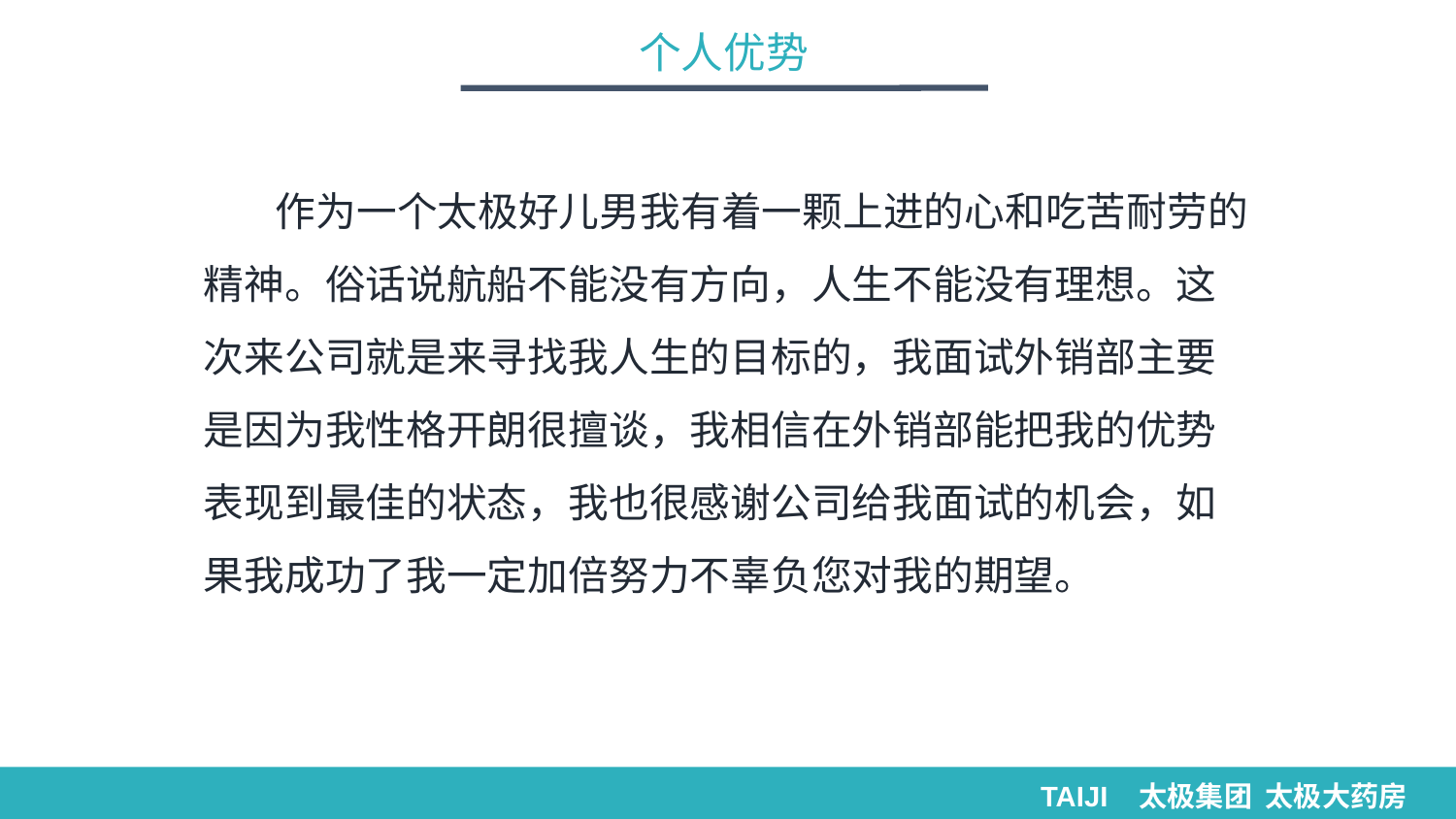

个人优势
作为一个太极好儿男我有着一颗上进的心和吃苦耐劳的精神。俗话说航船不能没有方向，人生不能没有理想。这次来公司就是来寻找我人生的目标的，我面试外销部主要是因为我性格开朗很擅谈，我相信在外销部能把我的优势表现到最佳的状态，我也很感谢公司给我面试的机会，如果我成功了我一定加倍努力不辜负您对我的期望。

TAIJI   太极集团  太极大药房